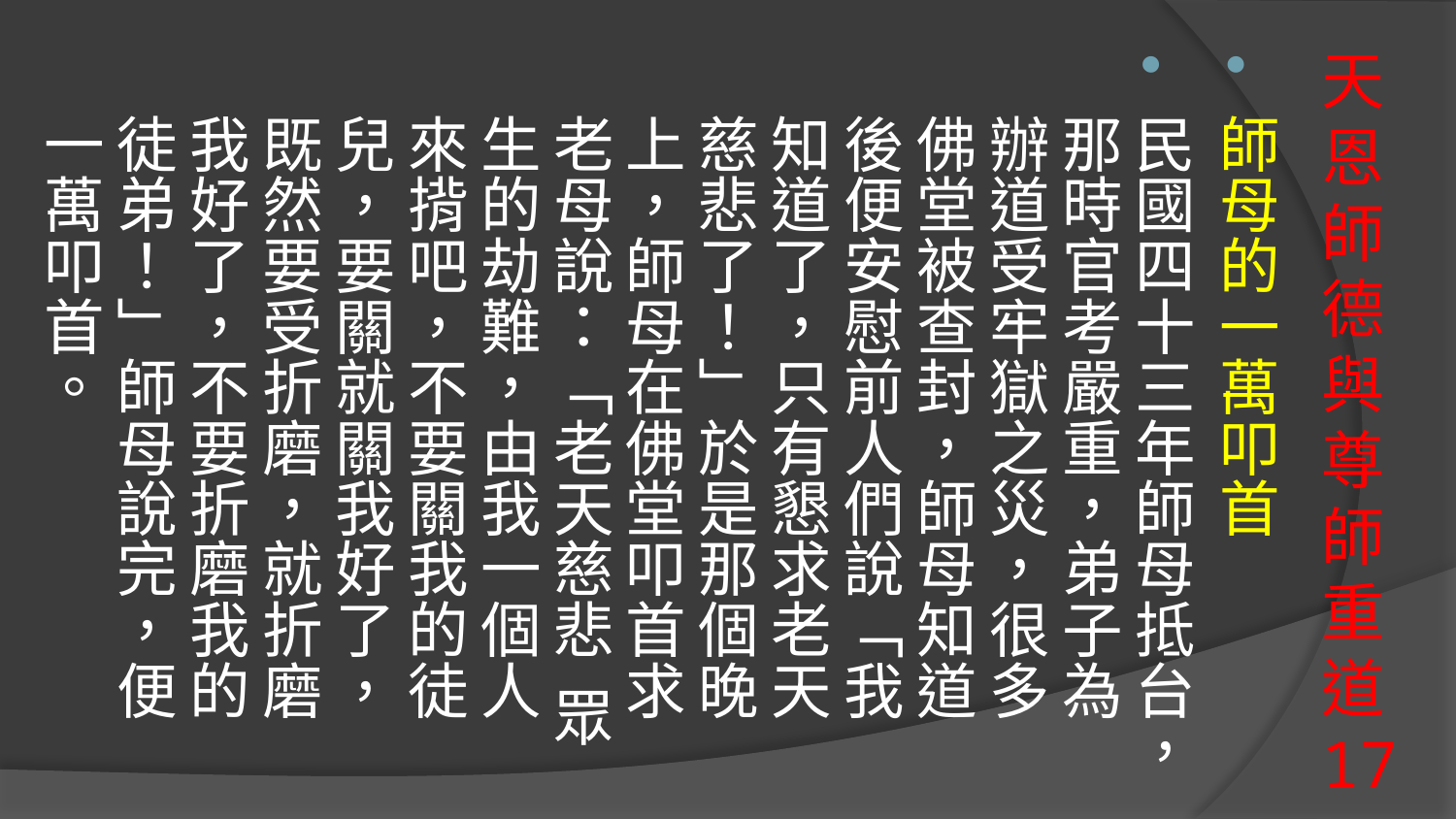

# 天恩師德與尊師重道 17
師母的一萬叩首
民國四十三年師母抵台，那時官考嚴重，弟子為辦道受牢獄之災，很多佛堂被查封，師母知道後便安慰前人們說「我知道了，只有懇求老天慈悲了！」於是那個晚上，師母在佛堂叩首求老母說：「老天慈悲  眾生的劫難，由我一個人來揹吧，不要關我的徒兒，要關就關我好了，既然要受折磨，就折磨我好了，不要折磨我的徒弟！」師母說完，便一萬叩首。